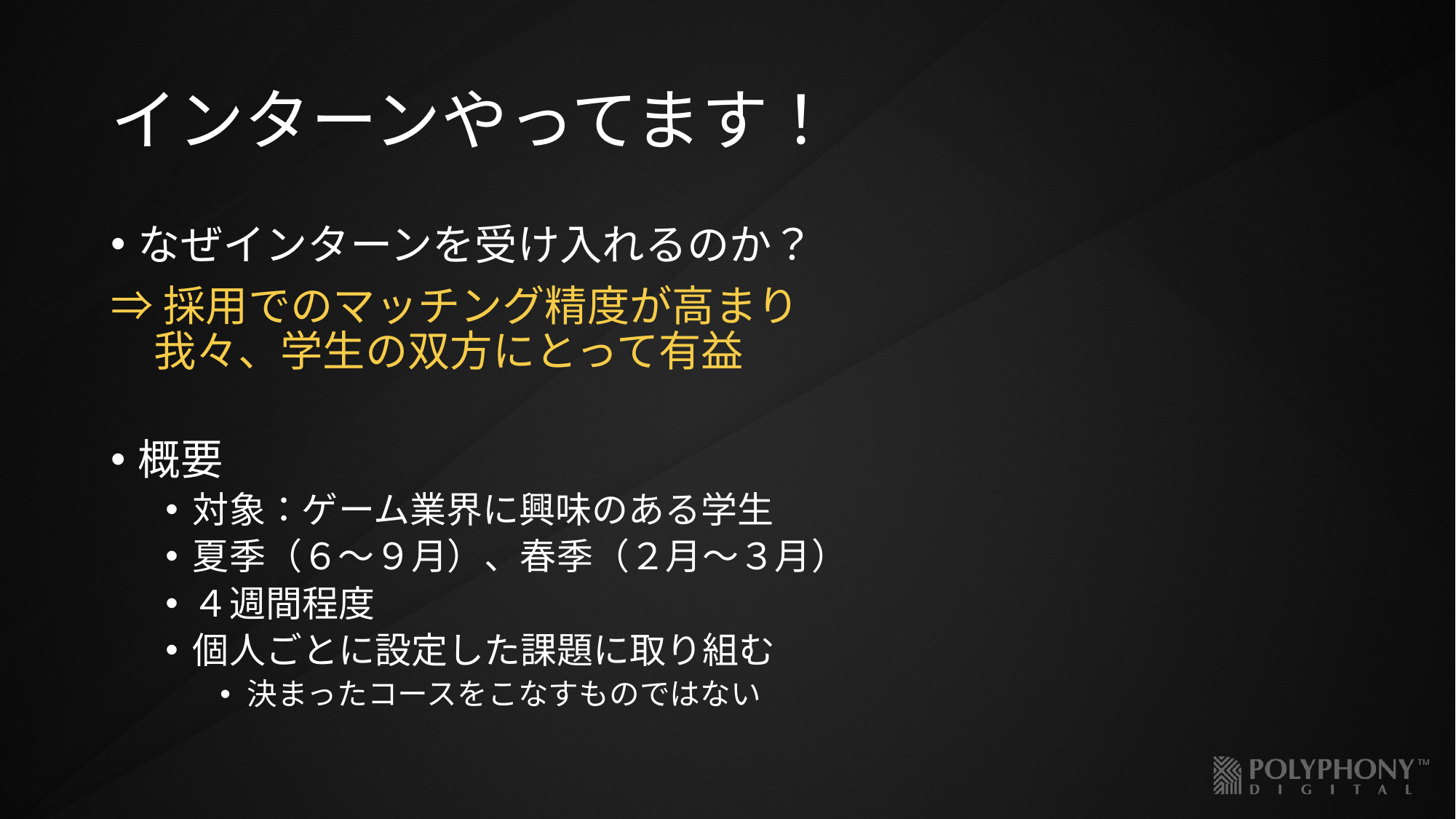

# インターンやってます！
なぜインターンを受け入れるのか？
⇒採用でのマッチング精度が高まり
我々、学生の双方にとって有益

概要
対象：ゲーム業界に興味のある学生
夏季（６～９月）、春季（２月～３月）
４週間程度
個人ごとに設定した課題に取り組む
決まったコースをこなすものではない